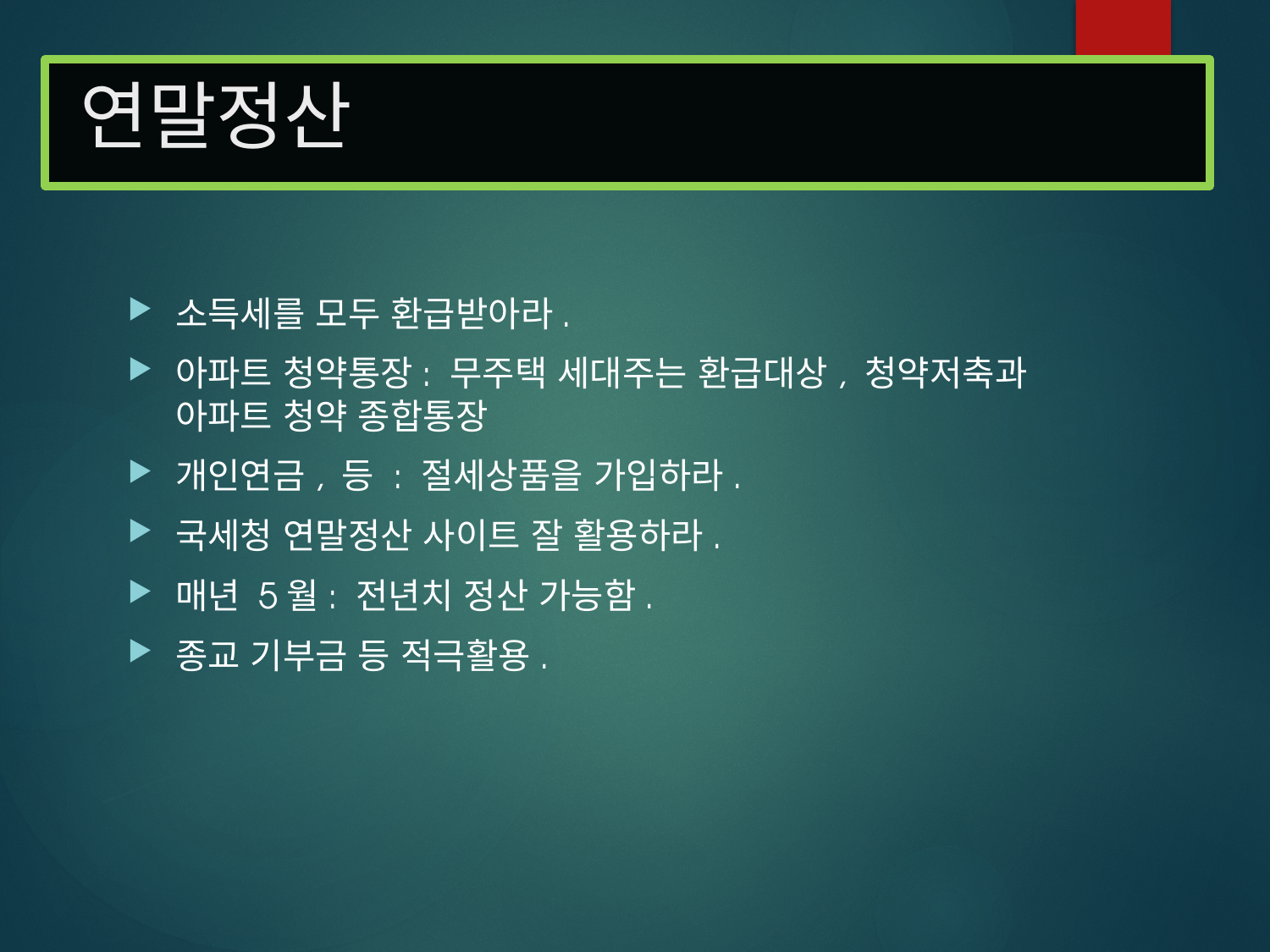

# 연말정산
소득세를 모두 환급받아라.
아파트 청약통장: 무주택 세대주는 환급대상, 청약저축과 아파트 청약 종합통장
개인연금, 등 : 절세상품을 가입하라.
국세청 연말정산 사이트 잘 활용하라.
매년 5월: 전년치 정산 가능함.
종교 기부금 등 적극활용.